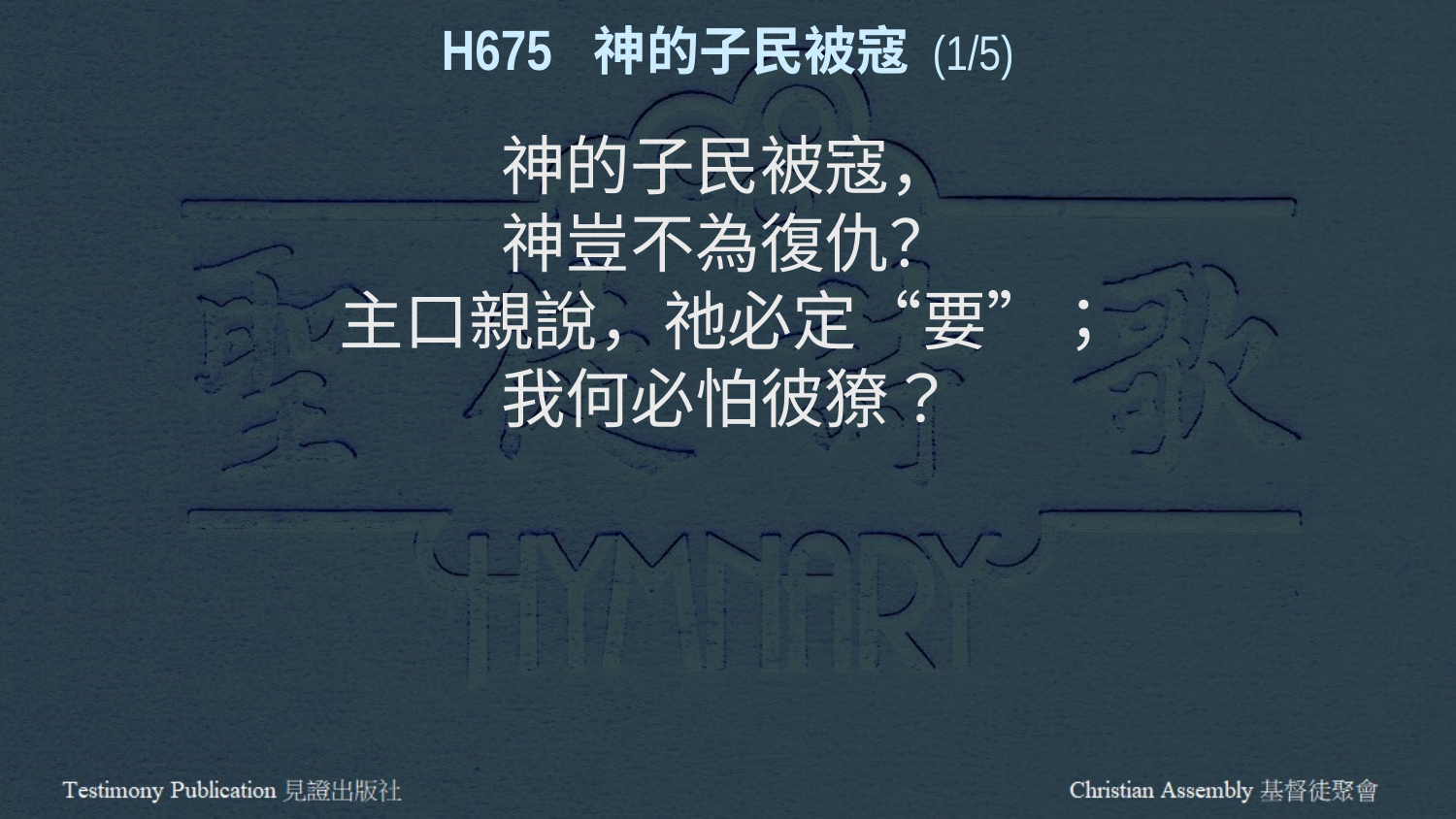

H675  神的子民被寇 (1/5)
神的子民被寇，
神豈不為復仇？
主口親說，祂必定“要”；
我何必怕彼獠？